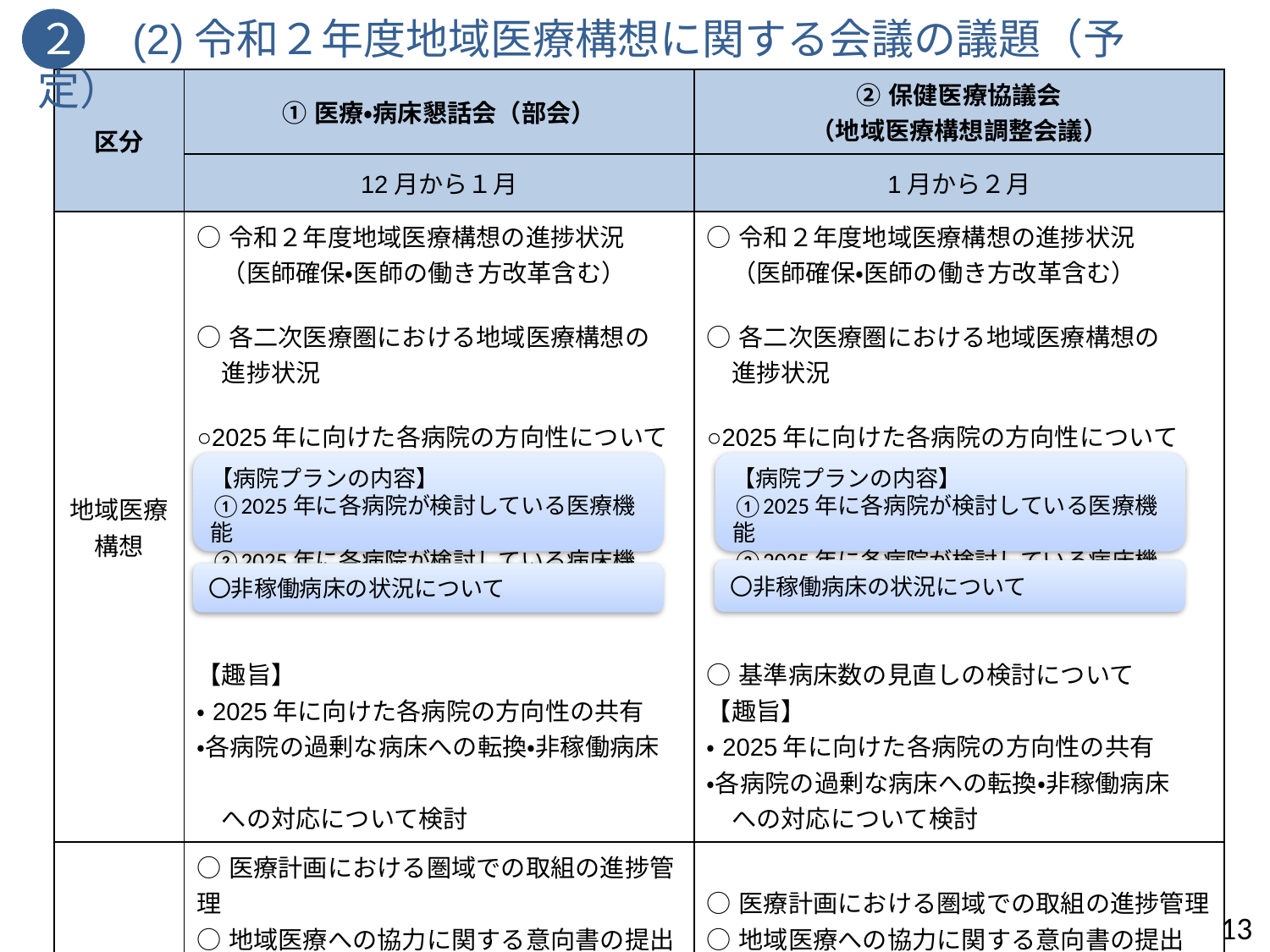

２　(2)令和２年度地域医療構想に関する会議の議題（予定）

| 区分 | ①医療・病床懇話会（部会） | ②保健医療協議会 （地域医療構想調整会議） |
| --- | --- | --- |
|  | 12月から１月 | 1月から２月 |
| 地域医療構想 | ○令和２年度地域医療構想の進捗状況 　（医師確保・医師の働き方改革含む） ○各二次医療圏における地域医療構想の 　進捗状況 ○2025年に向けた各病院の方向性について（「公立・公的病院の今後のあり方」含む） 【趣旨】 ・2025年に向けた各病院の方向性の共有 ・各病院の過剰な病床への転換・非稼働病床　 　への対応について検討 | ○令和２年度地域医療構想の進捗状況 　（医師確保・医師の働き方改革含む） ○各二次医療圏における地域医療構想の 　進捗状況 ○2025年に向けた各病院の方向性について（「公立・公的病院の今後のあり方」含む） ○基準病床数の見直しの検討について 【趣旨】 ・2025年に向けた各病院の方向性の共有 ・各病院の過剰な病床への転換・非稼働病床 　への対応について検討 |
| 医療 計画 | ○医療計画における圏域での取組の進捗管理 ○地域医療への協力に関する意向書の提出　 　状況 ○新型コロナウイルス感染症を踏まえた今後　 　の医療提供体制について | ○医療計画における圏域での取組の進捗管理 ○地域医療への協力に関する意向書の提出　 　状況 ○新型コロナウイルス感染症を踏まえた今後　 　の医療提供体制について |
【病院プランの内容】
①2025年に各病院が検討している医療機能
②2025年に各病院が検討している病床機能
【病院プランの内容】
①2025年に各病院が検討している医療機能
②2025年に各病院が検討している病床機能
〇非稼働病床の状況について
〇非稼働病床の状況について
13